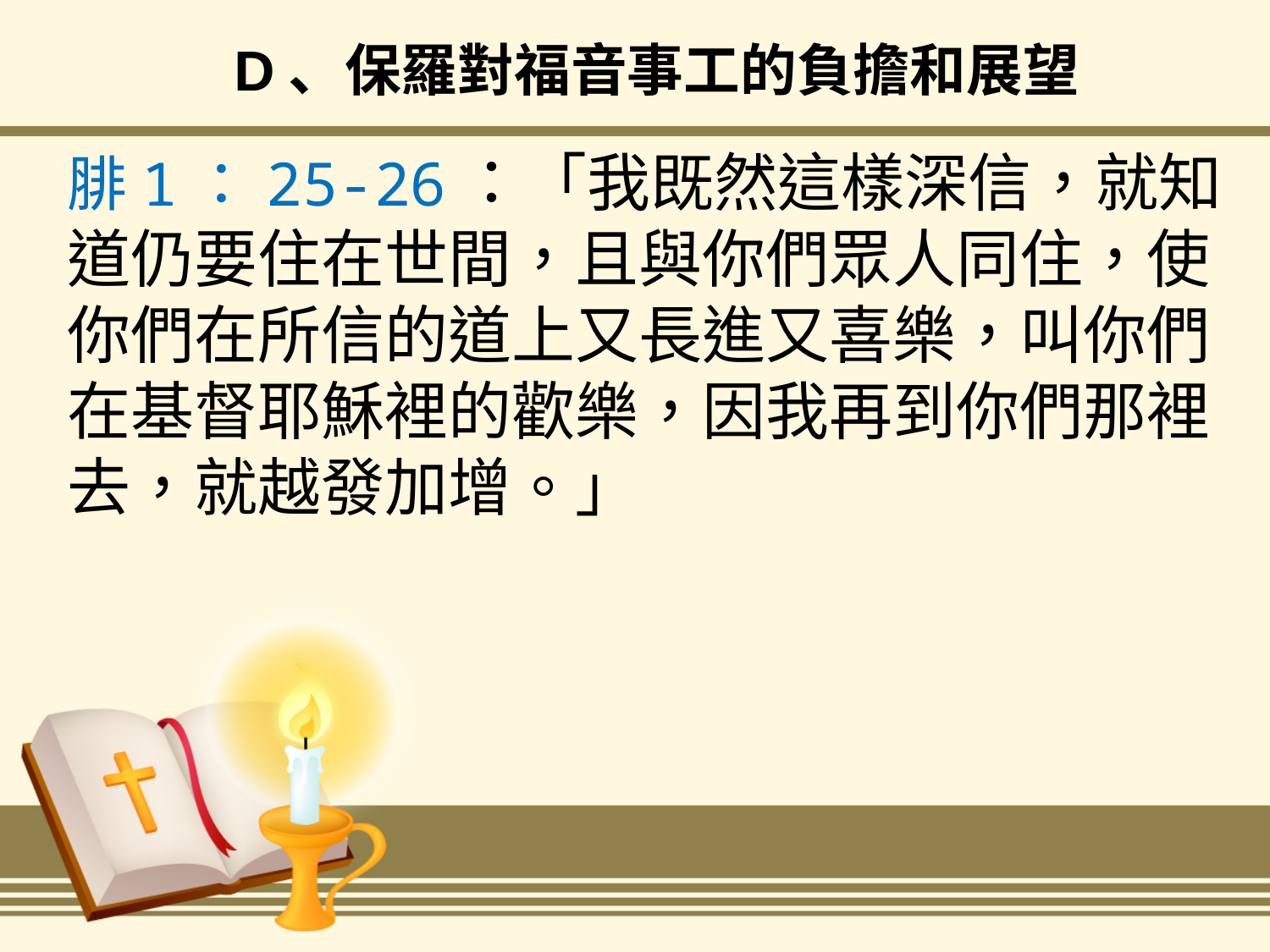

# D、保羅對福音事工的負擔和展望
腓1：25-26：「我既然這樣深信，就知道仍要住在世間，且與你們眾人同住，使你們在所信的道上又長進又喜樂，叫你們在基督耶穌裡的歡樂，因我再到你們那裡去，就越發加增。」